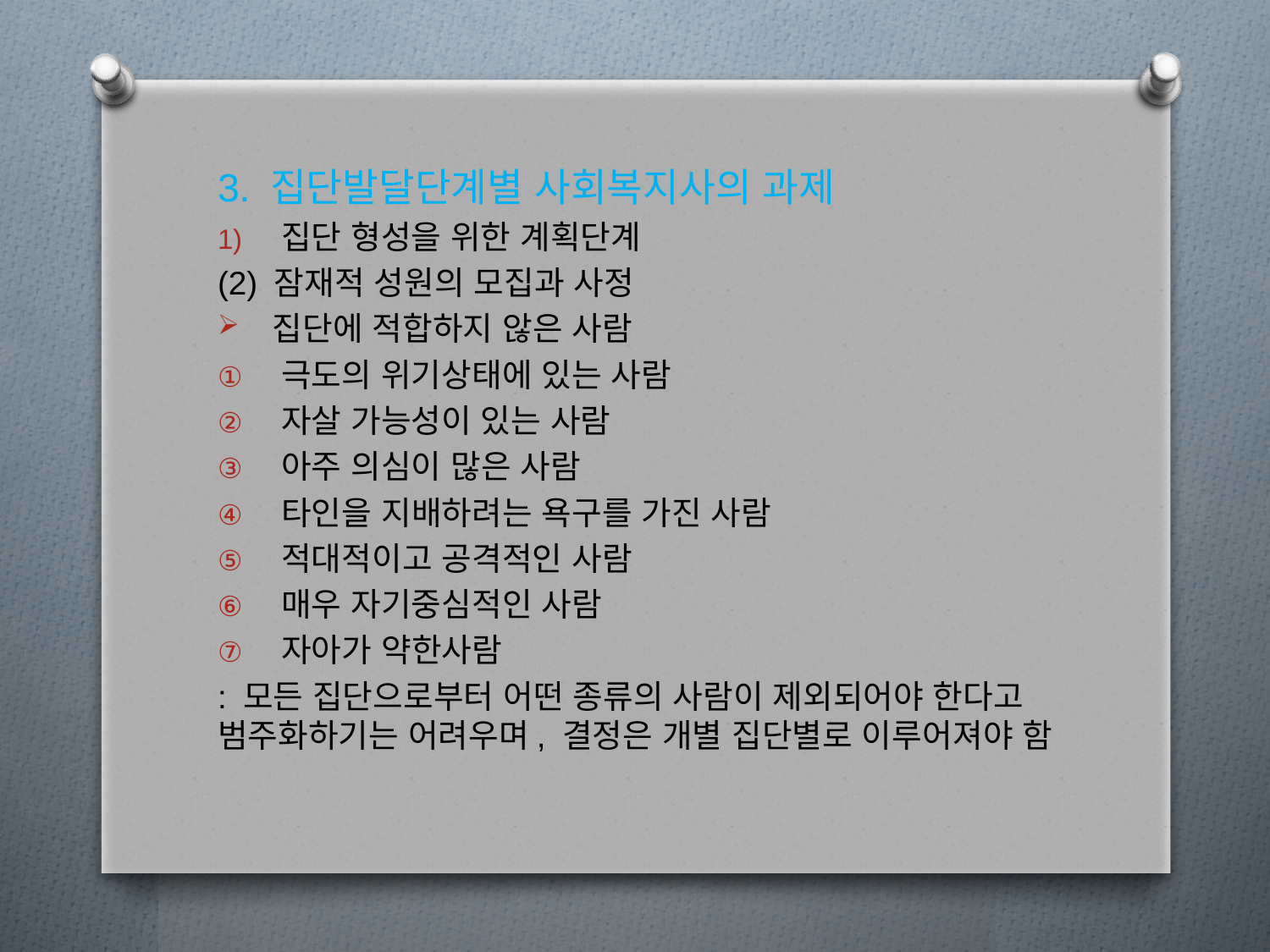

3. 집단발달단계별 사회복지사의 과제
집단 형성을 위한 계획단계
(2) 잠재적 성원의 모집과 사정
 집단에 적합하지 않은 사람
극도의 위기상태에 있는 사람
자살 가능성이 있는 사람
아주 의심이 많은 사람
타인을 지배하려는 욕구를 가진 사람
적대적이고 공격적인 사람
매우 자기중심적인 사람
자아가 약한사람
: 모든 집단으로부터 어떤 종류의 사람이 제외되어야 한다고 범주화하기는 어려우며, 결정은 개별 집단별로 이루어져야 함